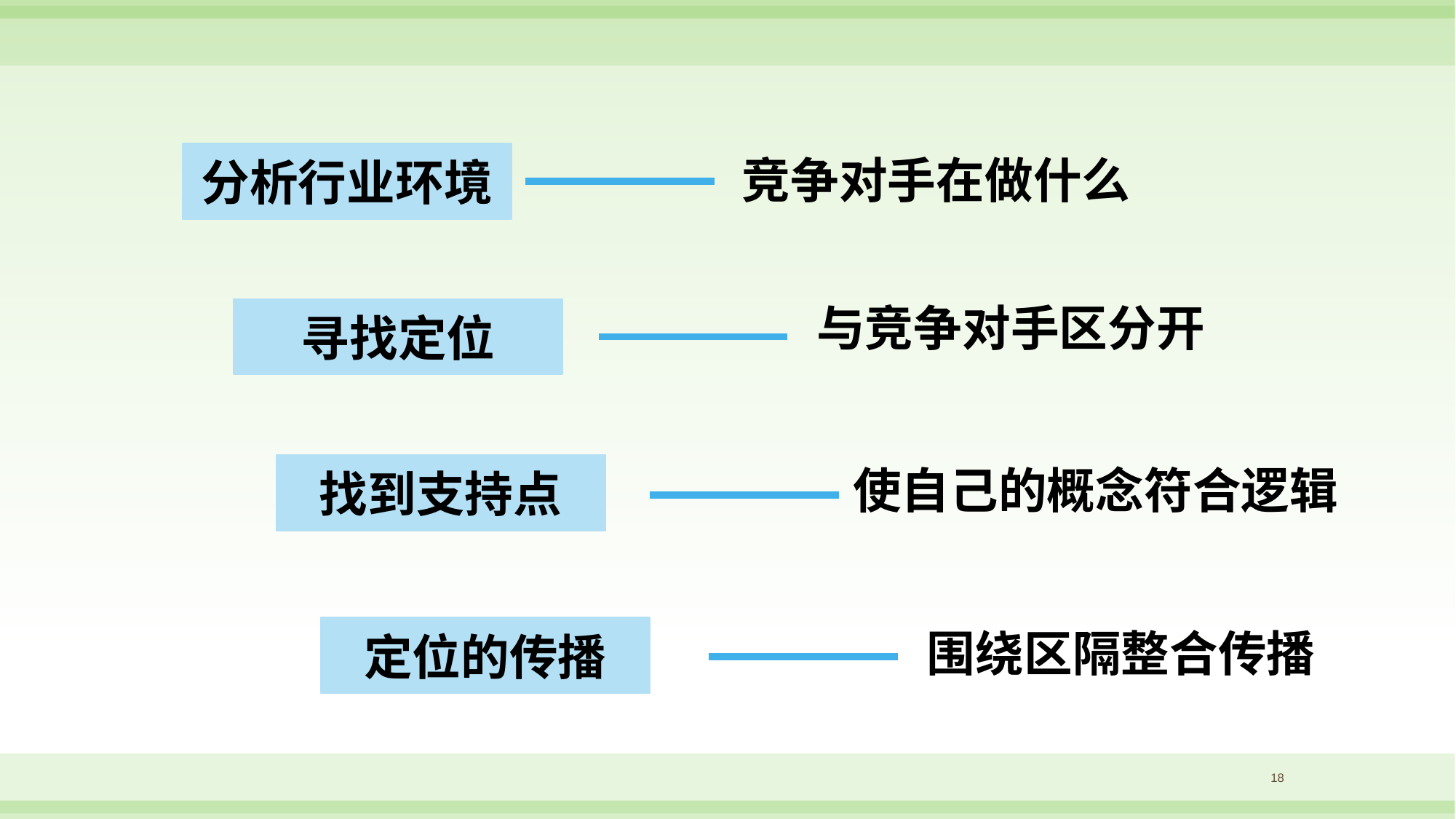

分析行业环境
竞争对手在做什么
与竞争对手区分开
寻找定位
使自己的概念符合逻辑
找到支持点
围绕区隔整合传播
定位的传播
18